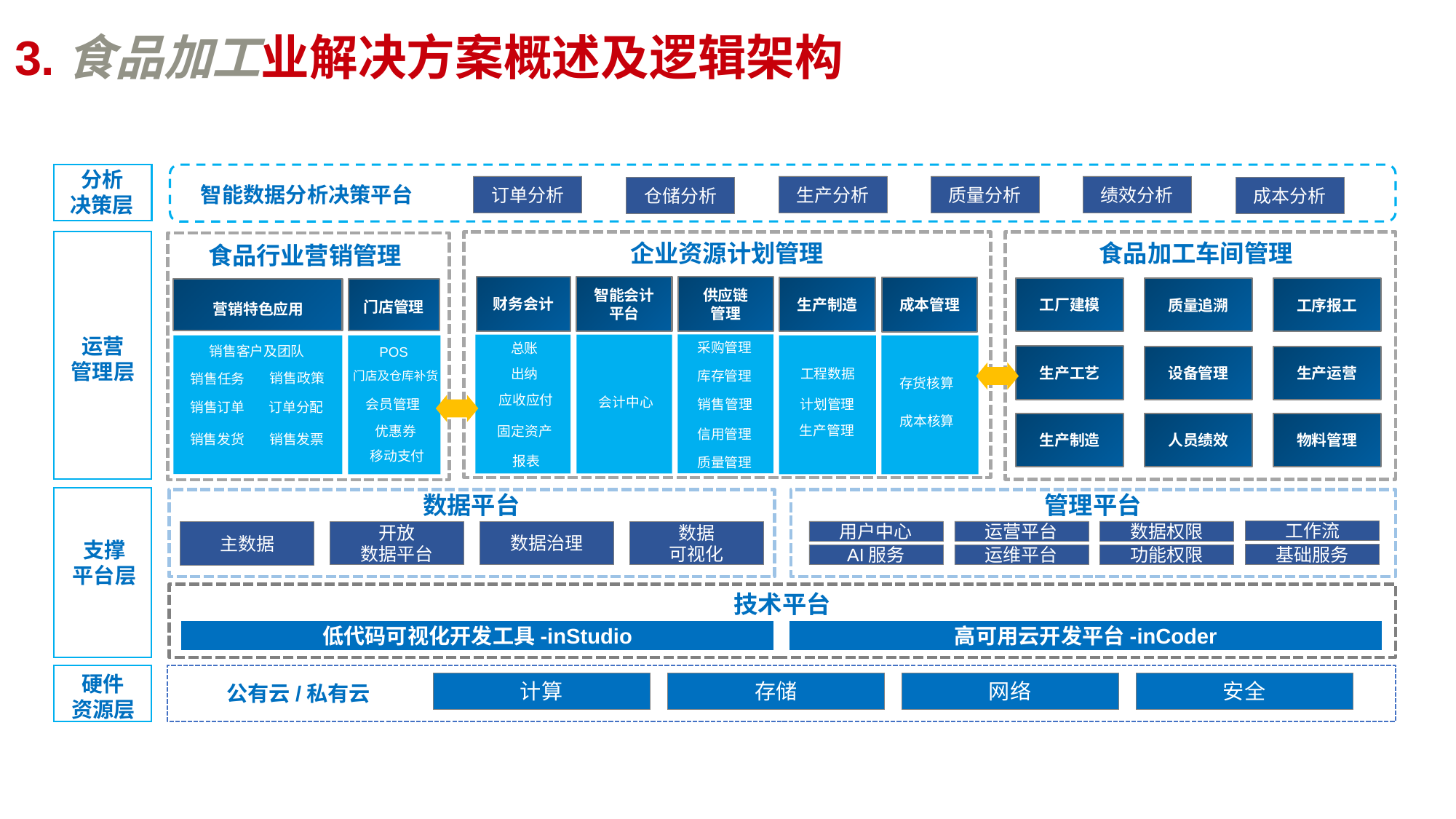

3.食品加工业解决方案概述及逻辑架构
分析
决策层

运营
管理层
支撑
平台层
硬件
资源层

智能数据分析决策平台
订单分析
生产分析
质量分析
绩效分析
仓储分析
成本分析

食品加工车间管理
工厂建模
生产工艺
生产制造
质量追溯
设备管理
人员绩效
工序报工
生产运营
物料管理

企业资源计划管理
财务会计
智能会计平台
供应链
管理
生产制造
成本管理
采购管理
库存管理
销售管理
信用管理
质量管理
总账
出纳
应收应付
固定资产
报表

工程数据
计划管理
生产管理
存货核算
成本核算
会计中心

食品行业营销管理

门店管理
营销特色应用

销售客户及团队
POS
门店及仓库补货
销售政策
销售任务
会员管理
销售订单
订单分配
优惠券
销售发货
销售发票
移动支付

数据平台
管理平台

工作流
用户中心
运营平台
数据权限
主数据
开放
数据平台
数据治理
数据
可视化
基础服务
AI服务
运维平台
功能权限
技术平台

高可用云开发平台-inCoder
低代码可视化开发工具-inStudio

计算
存储
网络
安全
公有云/私有云